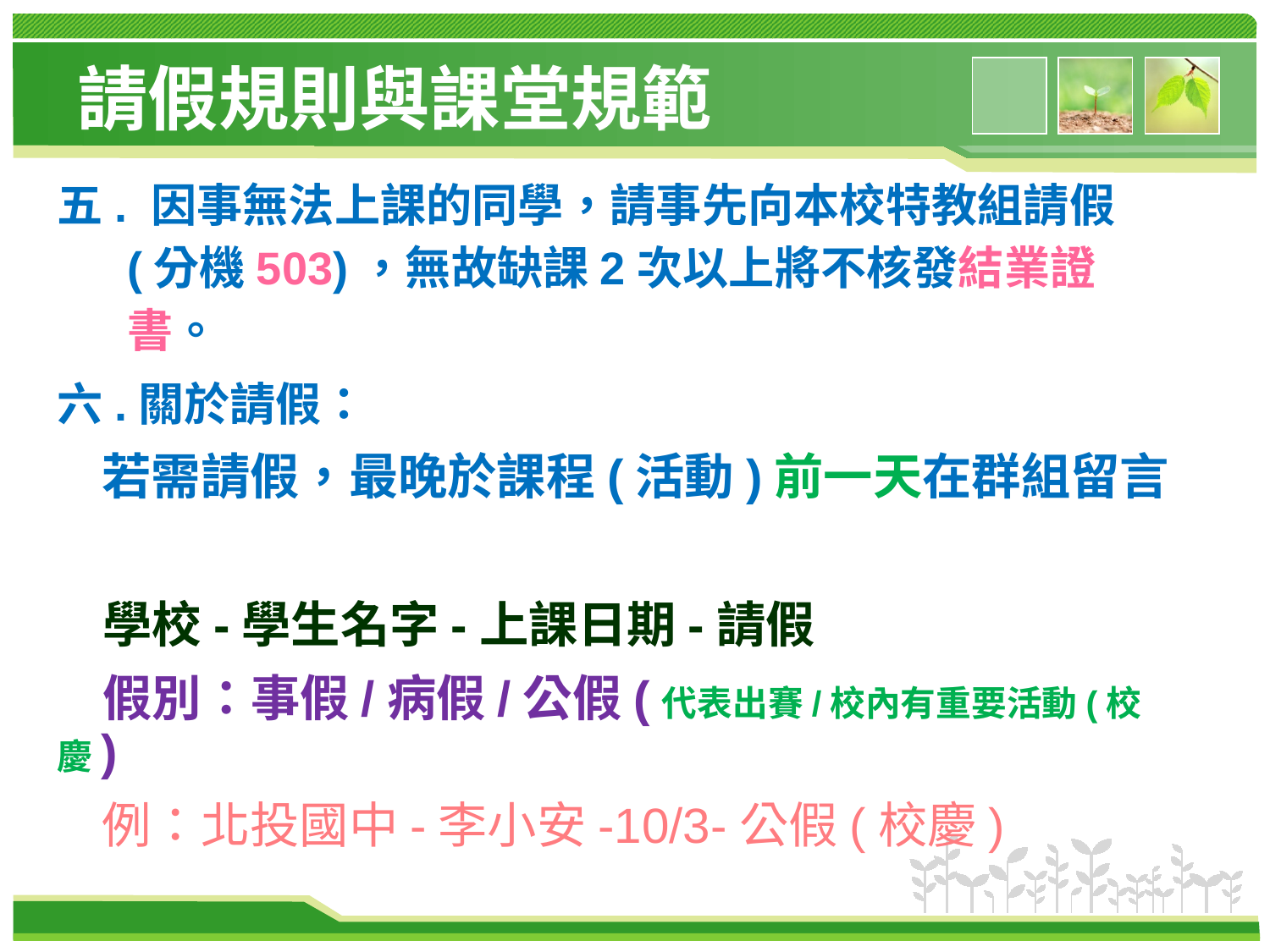

# 請假規則與課堂規範

五. 因事無法上課的同學，請事先向本校特教組請假(分機503)，無故缺課2次以上將不核發結業證書。
六.關於請假：
   若需請假，最晚於課程(活動)前一天在群組留言

   學校-學生名字-上課日期-請假
   假別：事假/病假/公假(代表出賽/校內有重要活動(校慶)
   例：北投國中-李小安-10/3-公假(校慶)